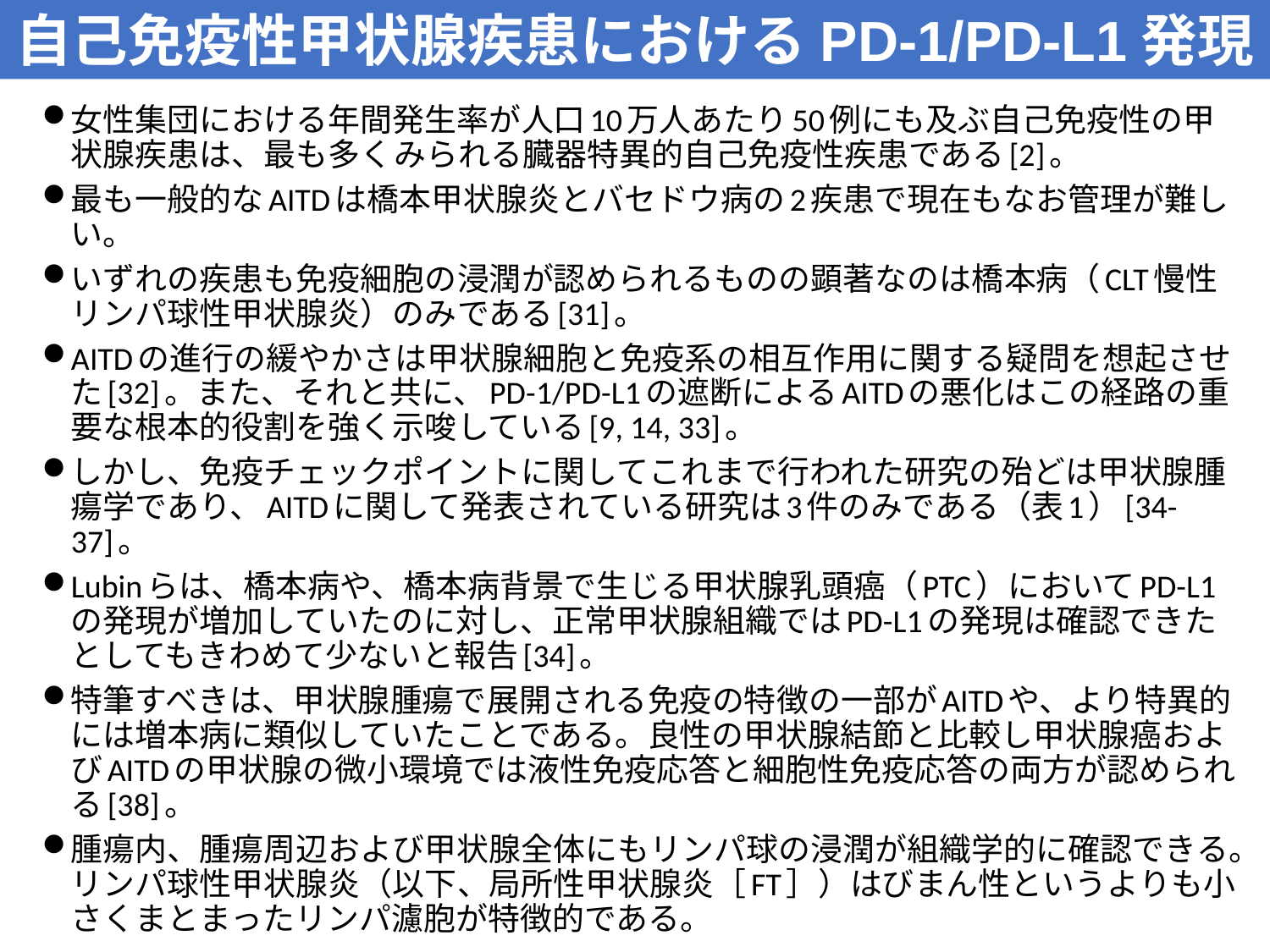

自己免疫性甲状腺疾患におけるPD-1/PD-L1発現
女性集団における年間発生率が人口10万人あたり50例にも及ぶ自己免疫性の甲状腺疾患は、最も多くみられる臓器特異的自己免疫性疾患である[2]。
最も一般的なAITDは橋本甲状腺炎とバセドウ病の2疾患で現在もなお管理が難しい。
いずれの疾患も免疫細胞の浸潤が認められるものの顕著なのは橋本病（CLT慢性リンパ球性甲状腺炎）のみである[31]。
AITDの進行の緩やかさは甲状腺細胞と免疫系の相互作用に関する疑問を想起させた[32]。また、それと共に、PD-1/PD-L1の遮断によるAITDの悪化はこの経路の重要な根本的役割を強く示唆している[9, 14, 33]。
しかし、免疫チェックポイントに関してこれまで行われた研究の殆どは甲状腺腫瘍学であり、AITDに関して発表されている研究は3件のみである（表1）[34-37]。
Lubinらは、橋本病や、橋本病背景で生じる甲状腺乳頭癌（PTC）においてPD-L1の発現が増加していたのに対し、正常甲状腺組織ではPD-L1の発現は確認できたとしてもきわめて少ないと報告[34]。
特筆すべきは、甲状腺腫瘍で展開される免疫の特徴の一部がAITDや、より特異的には増本病に類似していたことである。良性の甲状腺結節と比較し甲状腺癌およびAITDの甲状腺の微小環境では液性免疫応答と細胞性免疫応答の両方が認められる[38]。
腫瘍内、腫瘍周辺および甲状腺全体にもリンパ球の浸潤が組織学的に確認できる。リンパ球性甲状腺炎（以下、局所性甲状腺炎［FT］）はびまん性というよりも小さくまとまったリンパ濾胞が特徴的である。